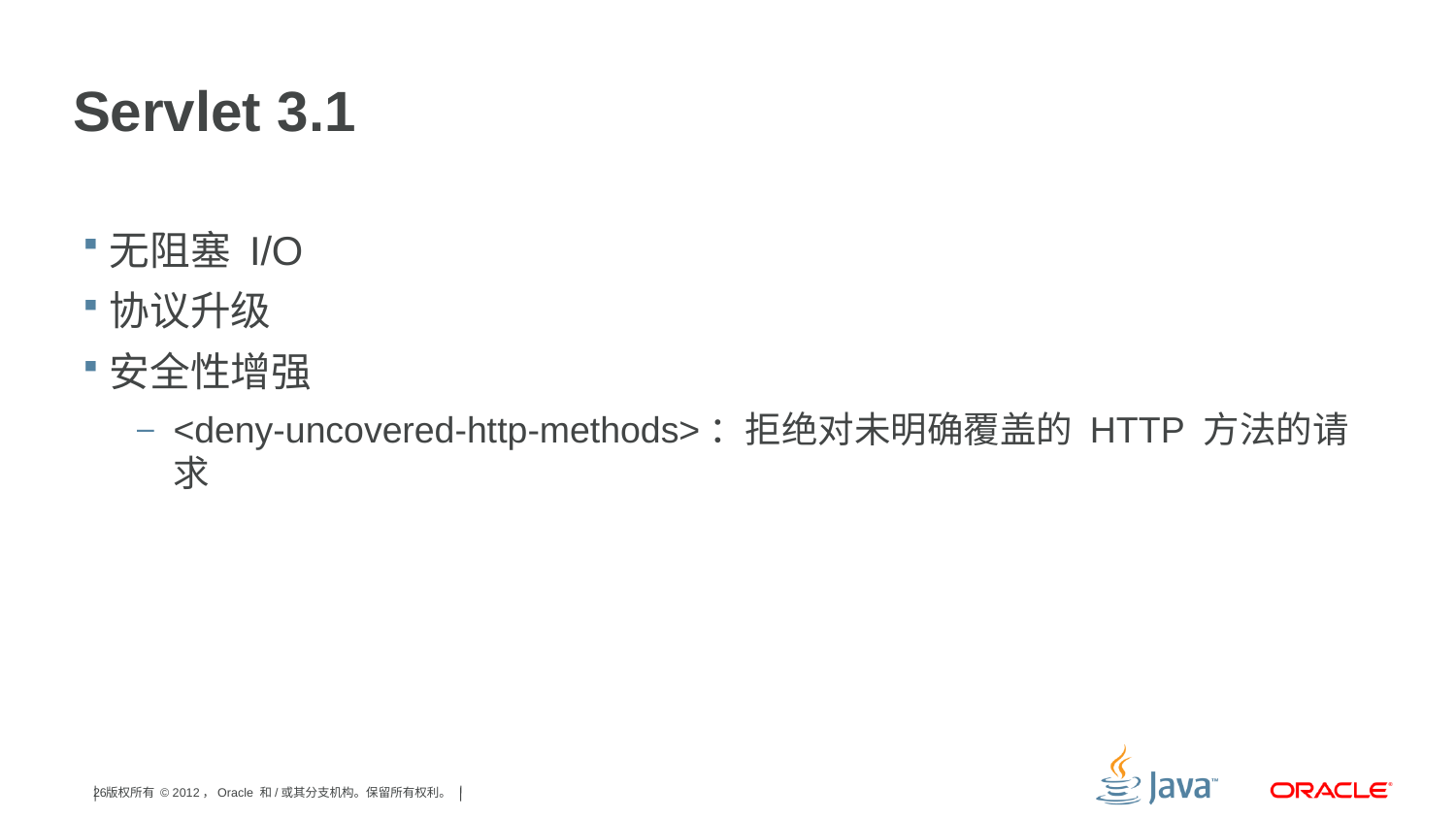

# Servlet 3.1

无阻塞 I/O
协议升级
安全性增强
<deny-uncovered-http-methods>：拒绝对未明确覆盖的 HTTP 方法的请求